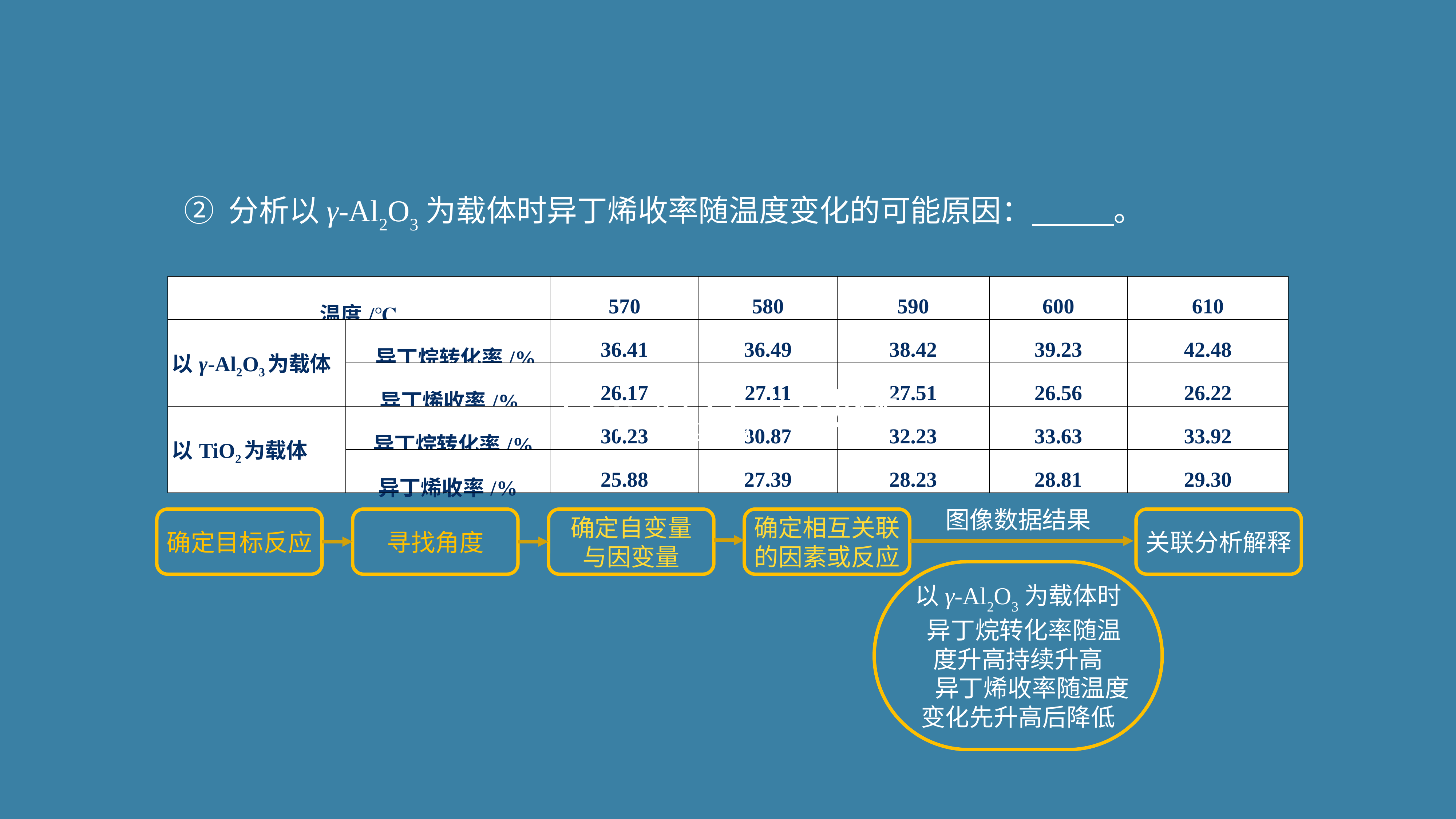

② 分析以γ-Al2O3为载体时异丁烯收率随温度变化的可能原因：            。
| 温度/℃ |  | 570 | 580 | 590 | 600 | 610 |
| --- | --- | --- | --- | --- | --- | --- |
| 以γ-Al2O3为载体 | 异丁烷转化率/% | 36.41 | 36.49 | 38.42 | 39.23 | 42.48 |
|  | 异丁烯收率/% | 26.17 | 27.11 | 27.51 | 26.56 | 26.22 |
| 以TiO2为载体 | 异丁烷转化率/% | 30.23 | 30.87 | 32.23 | 33.63 | 33.92 |
|  | 异丁烯收率/% | 25.88 | 27.39 | 28.23 | 28.81 | 29.30 |
以γ-Al2O3为载体

图像数据结果
确定目标反应
寻找角度
确定自变量
与因变量
确定相互关联的因素或反应
关联分析解释
以γ-Al2O3为载体时
 异丁烷转化率随温度升高持续升高
    异丁烯收率随温度变化先升高后降低